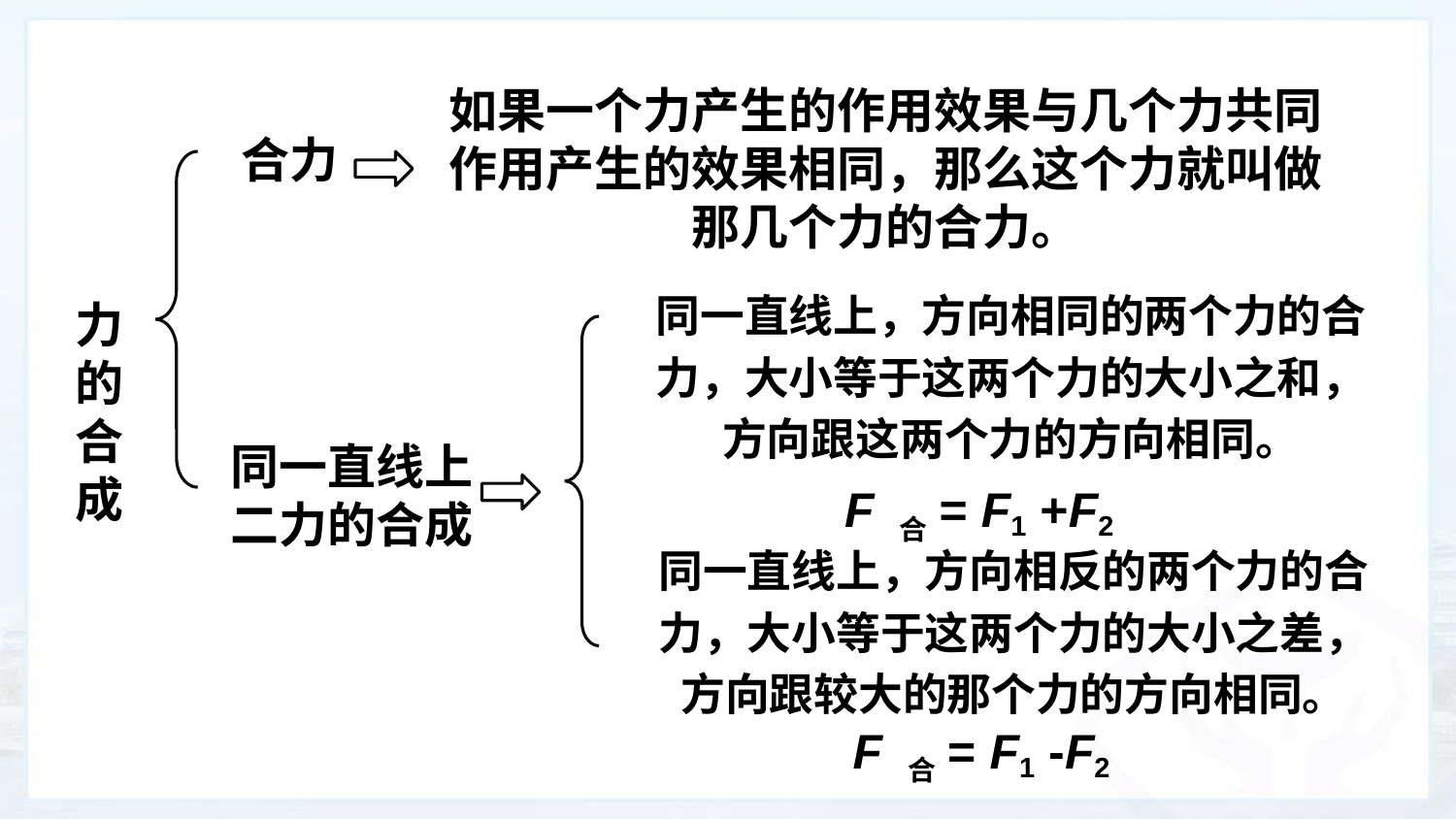

如果一个力产生的作用效果与几个力共同作用产生的效果相同，那么这个力就叫做那几个力的合力。
合力

同一直线上，方向相同的两个力的合力，大小等于这两个力的大小之和，方向跟这两个力的方向相同。
力的合成

同一直线上二力的合成
F 合= F1 +F2

同一直线上，方向相反的两个力的合力，大小等于这两个力的大小之差，方向跟较大的那个力的方向相同。
F 合= F1 -F2